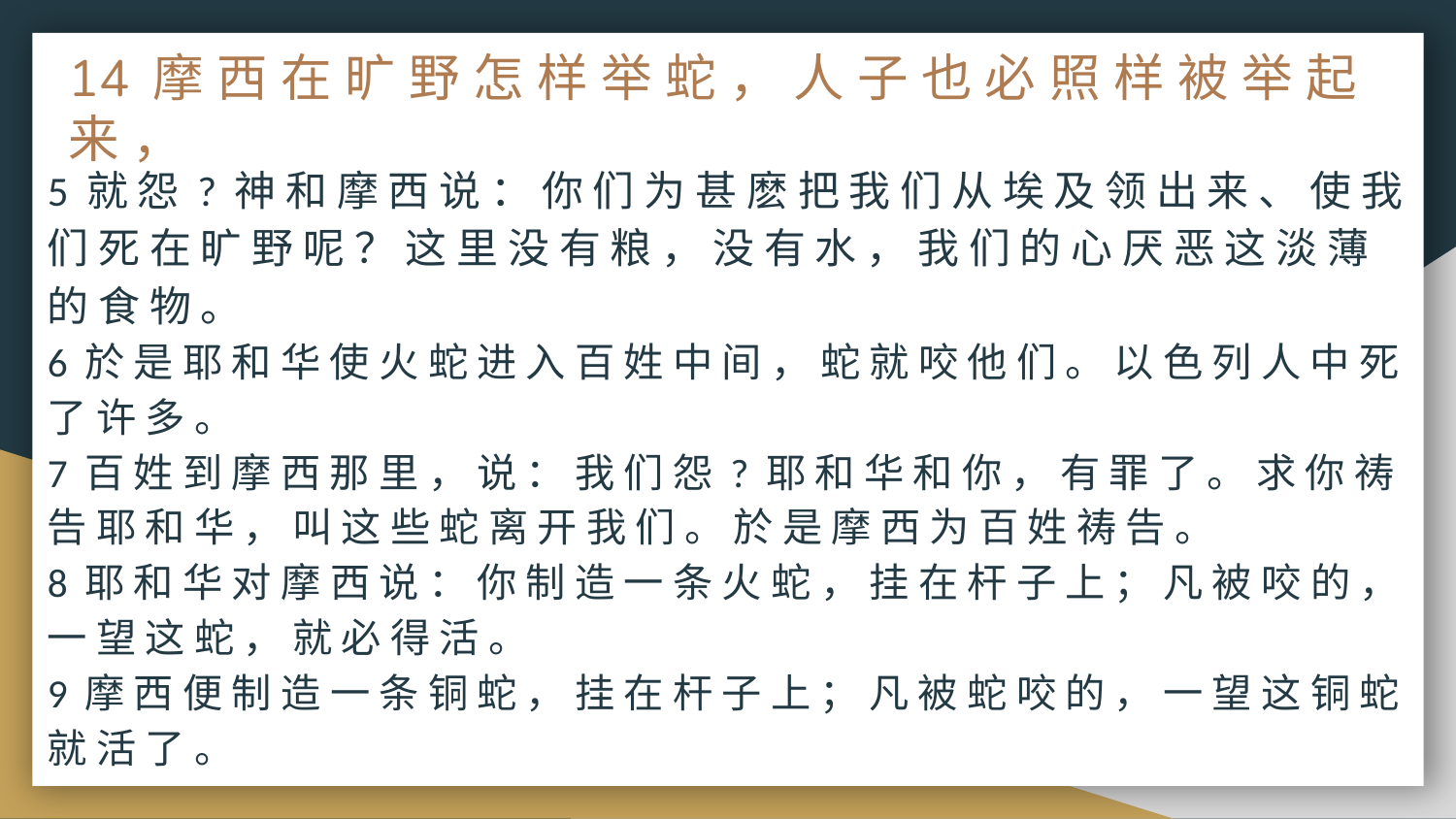

# 14 摩 西 在 旷 野 怎 样 举 蛇 ， 人 子 也 必 照 样 被 举 起 来 ，
5 就 怨 ? 神 和 摩 西 说 ： 你 们 为 甚 麽 把 我 们 从 埃 及 领 出 来 、 使 我 们 死 在 旷 野 呢 ？ 这 里 没 有 粮 ， 没 有 水 ， 我 们 的 心 厌 恶 这 淡 薄 的 食 物 。
6 於 是 耶 和 华 使 火 蛇 进 入 百 姓 中 间 ， 蛇 就 咬 他 们 。 以 色 列 人 中 死 了 许 多 。
7 百 姓 到 摩 西 那 里 ， 说 ： 我 们 怨 ? 耶 和 华 和 你 ， 有 罪 了 。 求 你 祷 告 耶 和 华 ， 叫 这 些 蛇 离 开 我 们 。 於 是 摩 西 为 百 姓 祷 告 。
8 耶 和 华 对 摩 西 说 ： 你 制 造 一 条 火 蛇 ， 挂 在 杆 子 上 ； 凡 被 咬 的 ， 一 望 这 蛇 ， 就 必 得 活 。
9 摩 西 便 制 造 一 条 铜 蛇 ， 挂 在 杆 子 上 ； 凡 被 蛇 咬 的 ， 一 望 这 铜 蛇 就 活 了 。